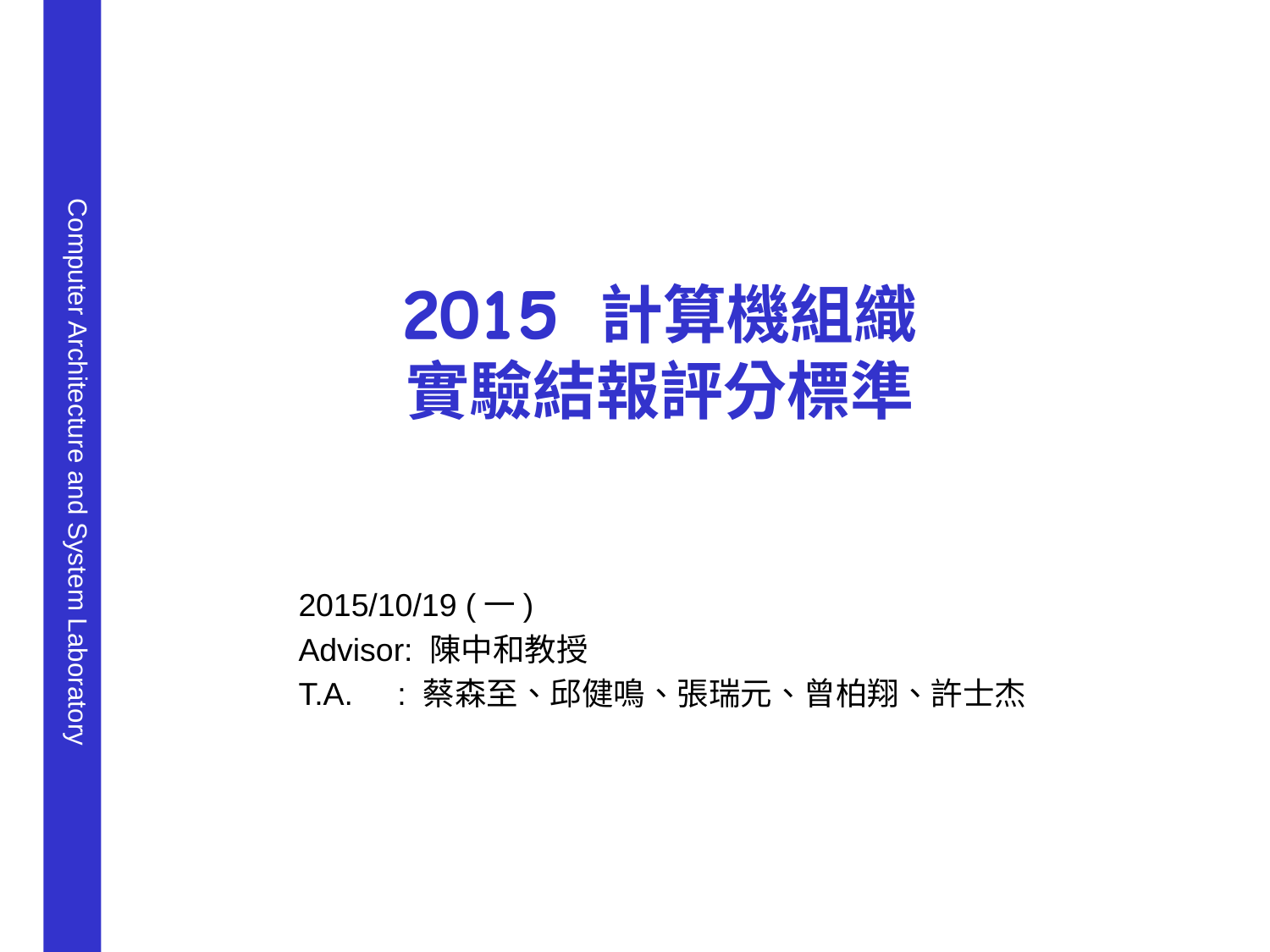

# 2015 計算機組織 實驗結報評分標準
2015/10/19 (一)
Advisor: 陳中和教授
T.A.     : 蔡森至、邱健鳴、張瑞元、曾柏翔、許士杰